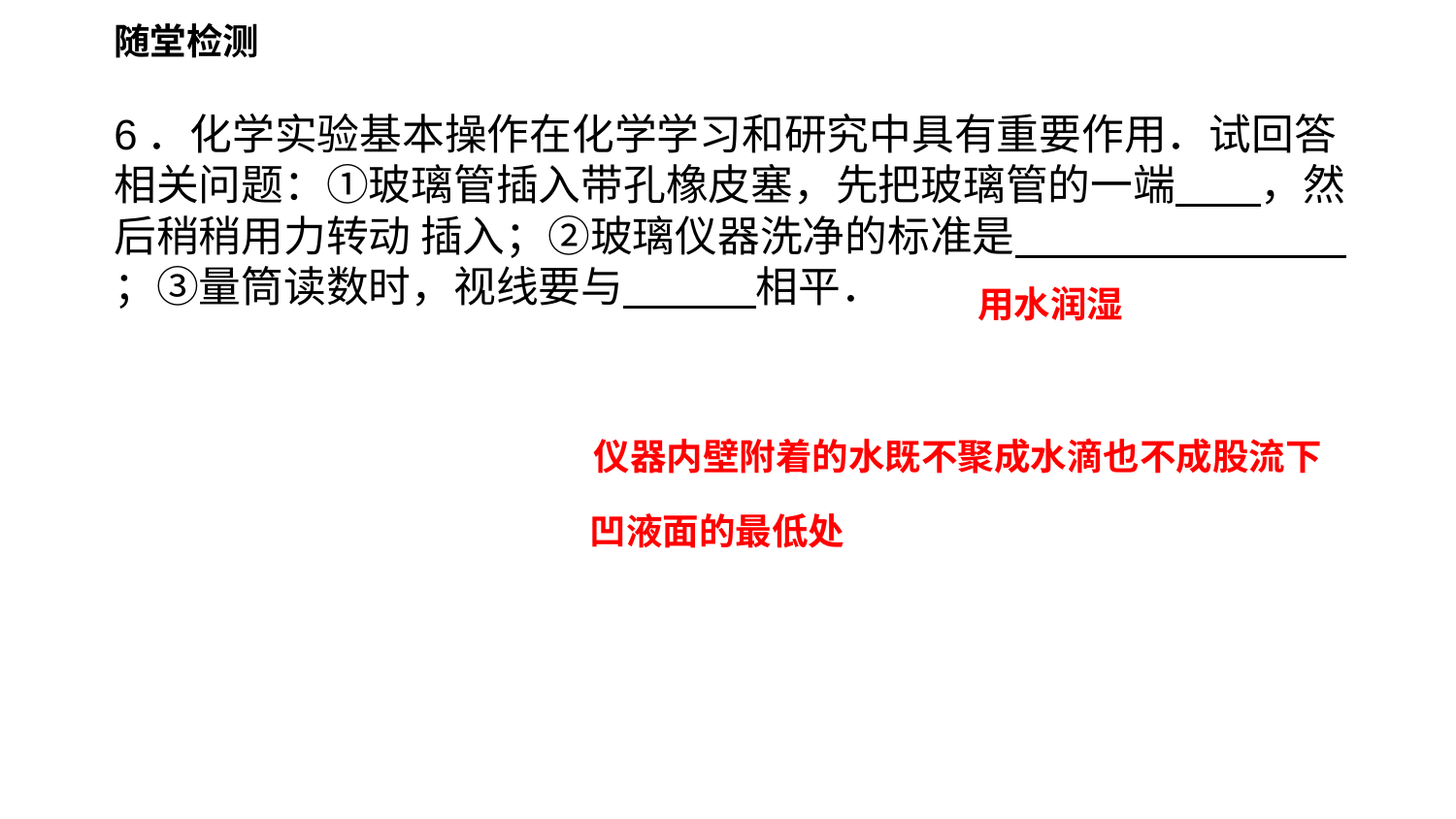

随堂检测
6．化学实验基本操作在化学学习和研究中具有重要作用．试回答相关问题：①玻璃管插入带孔橡皮塞，先把玻璃管的一端         ，然后稍稍用力转动 插入；②玻璃仪器洗净的标准是                                    ；③量筒读数时，视线要与              相平．

用水润湿
仪器内壁附着的水既不聚成水滴也不成股流下
凹液面的最低处